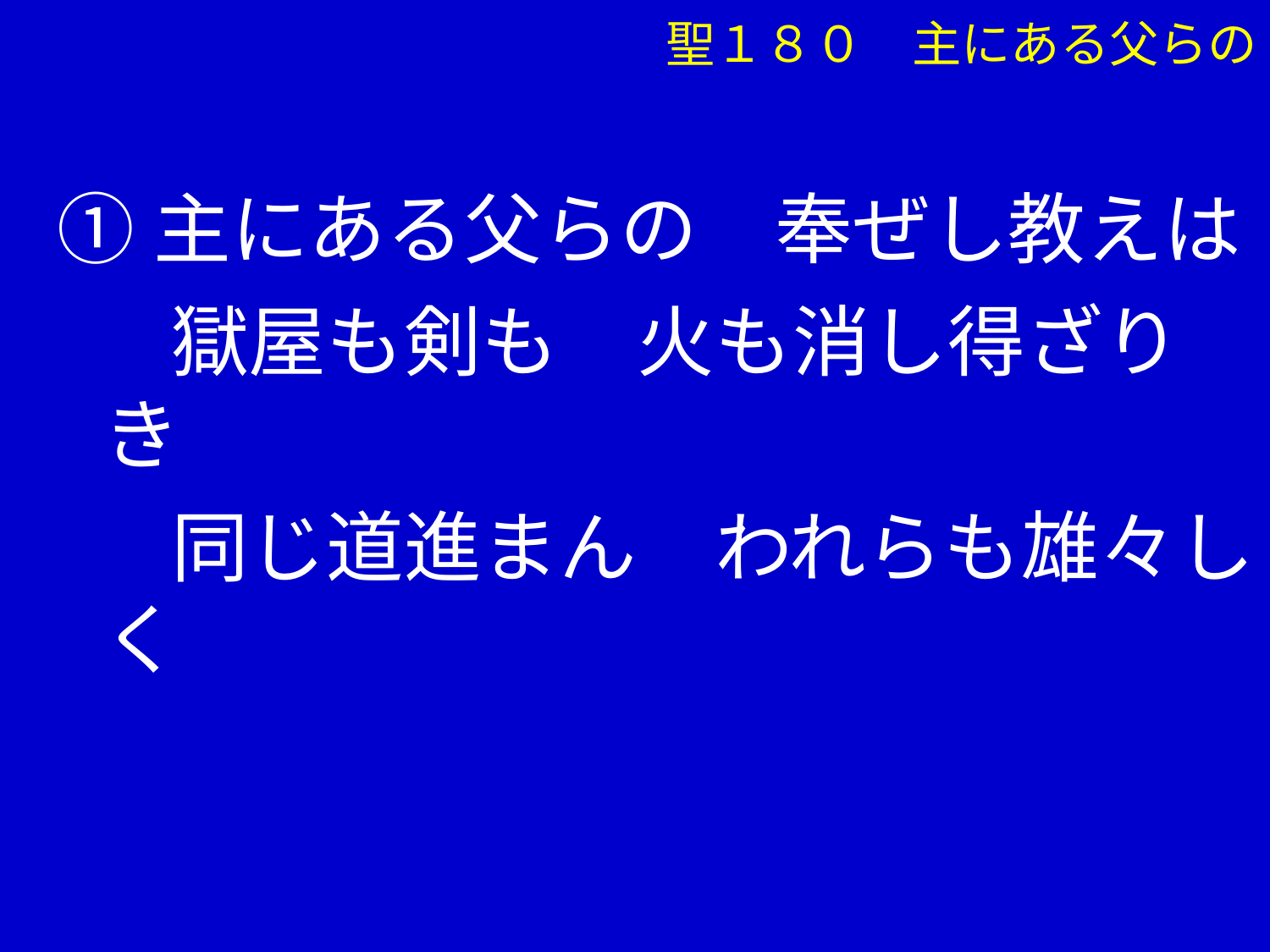

聖１８０　主にある父らの

①主にある父らの　奉ぜし教えは
 　獄屋も剣も　火も消し得ざりき
 　同じ道進まん　われらも雄々しく